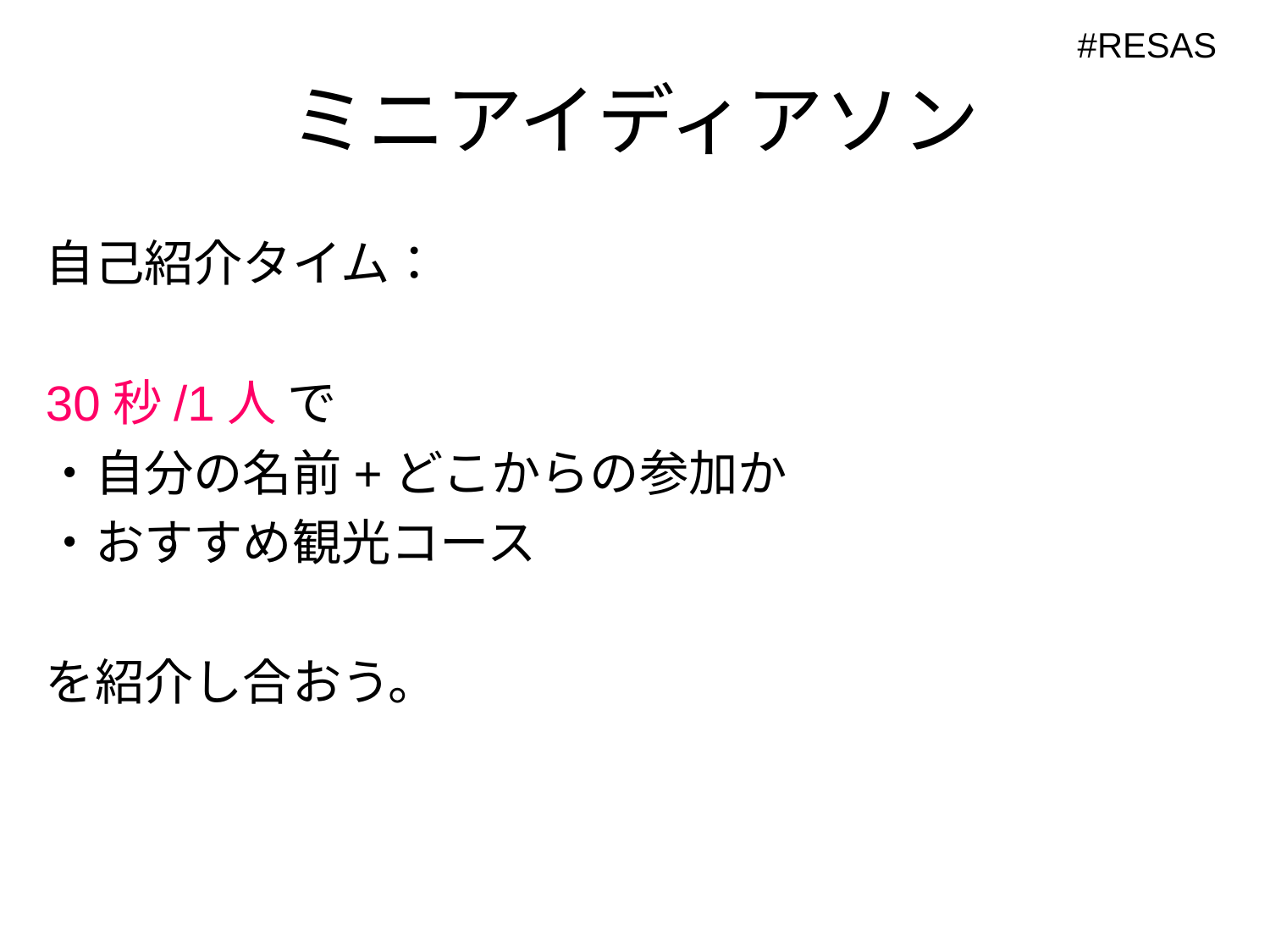

# ミニアイディアソン
自己紹介タイム：

30秒/1人 で
・自分の名前+どこからの参加か
・おすすめ観光コース

を紹介し合おう。